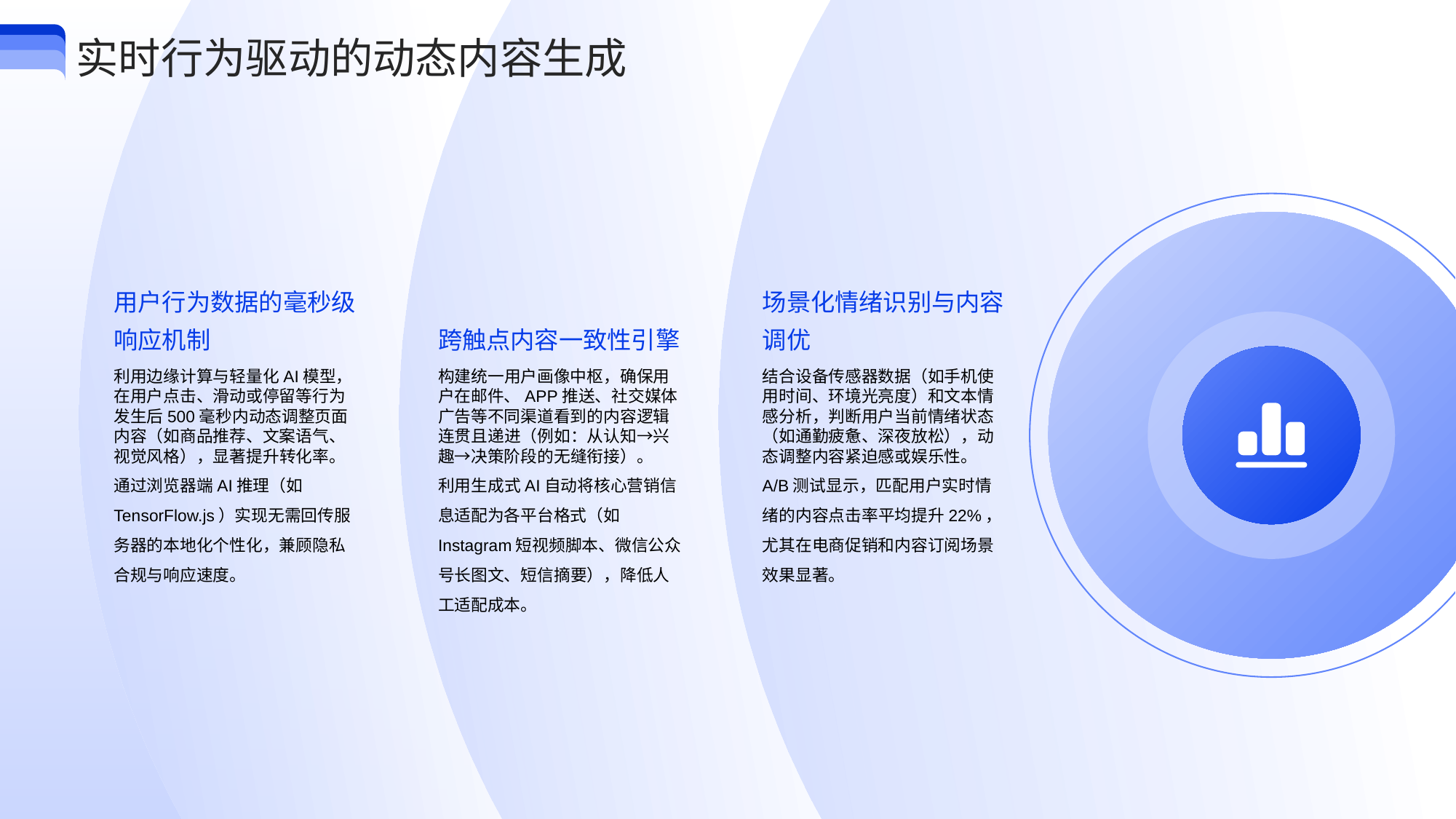

实时行为驱动的动态内容生成

用户行为数据的毫秒级响应机制
跨触点内容一致性引擎
场景化情绪识别与内容调优

利用边缘计算与轻量化AI模型，在用户点击、滑动或停留等行为发生后500毫秒内动态调整页面内容（如商品推荐、文案语气、视觉风格），显著提升转化率。
通过浏览器端AI推理（如TensorFlow.js）实现无需回传服务器的本地化个性化，兼顾隐私合规与响应速度。
构建统一用户画像中枢，确保用户在邮件、APP推送、社交媒体广告等不同渠道看到的内容逻辑连贯且递进（例如：从认知→兴趣→决策阶段的无缝衔接）。
利用生成式AI自动将核心营销信息适配为各平台格式（如Instagram短视频脚本、微信公众号长图文、短信摘要），降低人工适配成本。
结合设备传感器数据（如手机使用时间、环境光亮度）和文本情感分析，判断用户当前情绪状态（如通勤疲惫、深夜放松），动态调整内容紧迫感或娱乐性。
A/B测试显示，匹配用户实时情绪的内容点击率平均提升22%，尤其在电商促销和内容订阅场景效果显著。